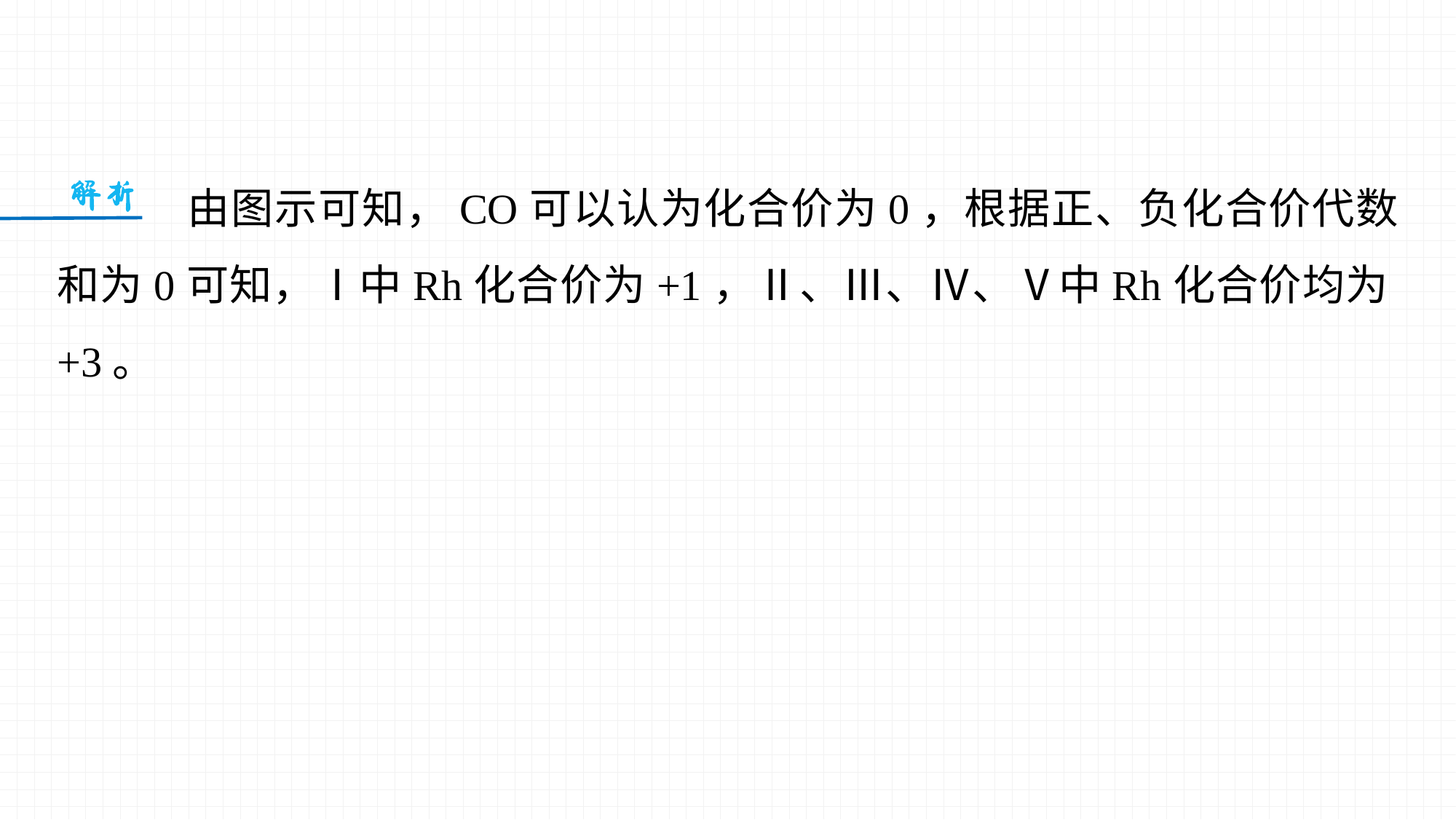

由图示可知，CO可以认为化合价为0，根据正、负化合价代数和为0可知，Ⅰ中Rh化合价为+1，Ⅱ、Ⅲ、Ⅳ、Ⅴ中Rh化合价均为+3。